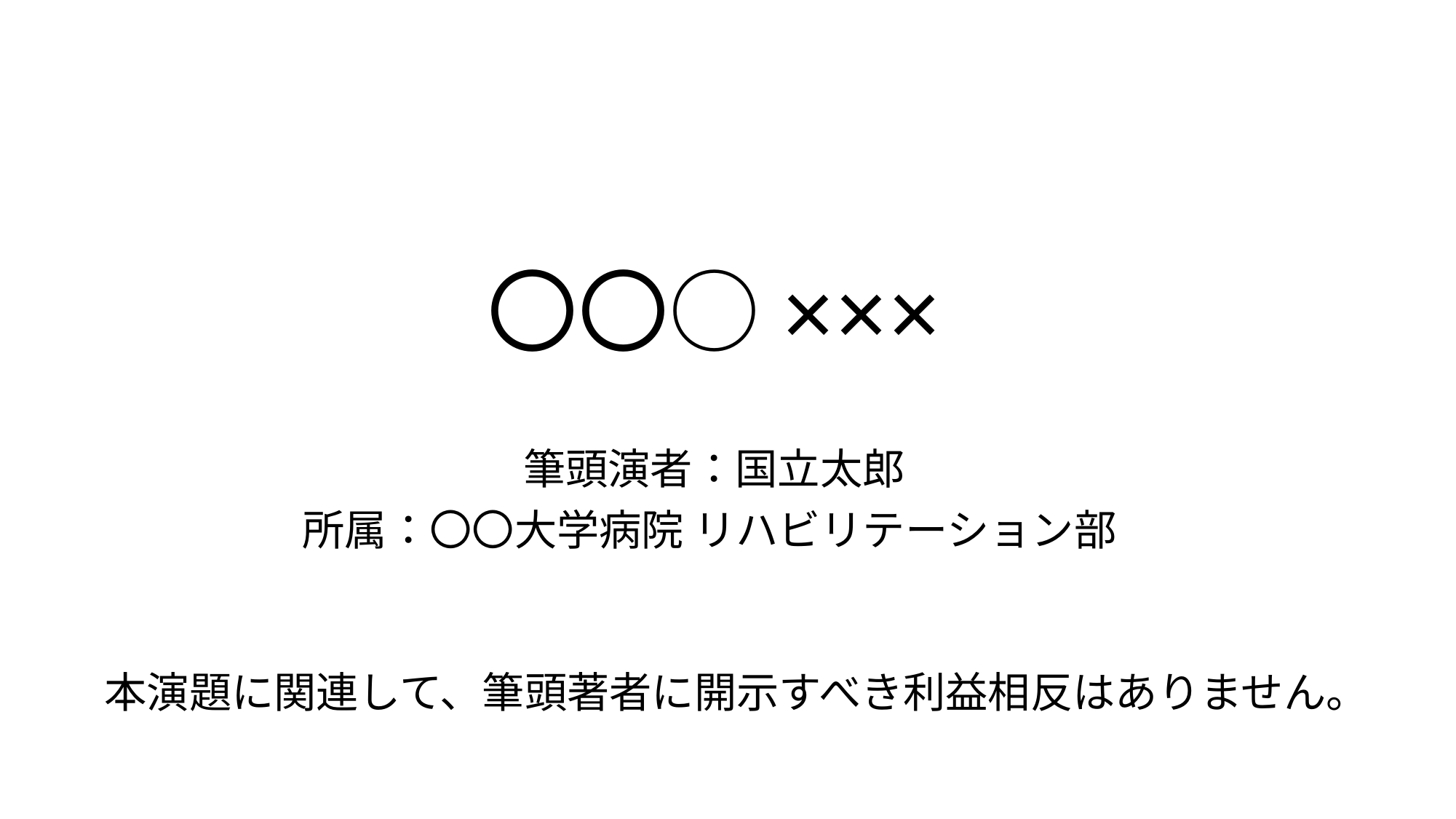

# 〇〇○×××
筆頭演者：国立太郎
所属：〇〇大学病院 リハビリテーション部
本演題に関連して、筆頭著者に開示すべき利益相反はありません。